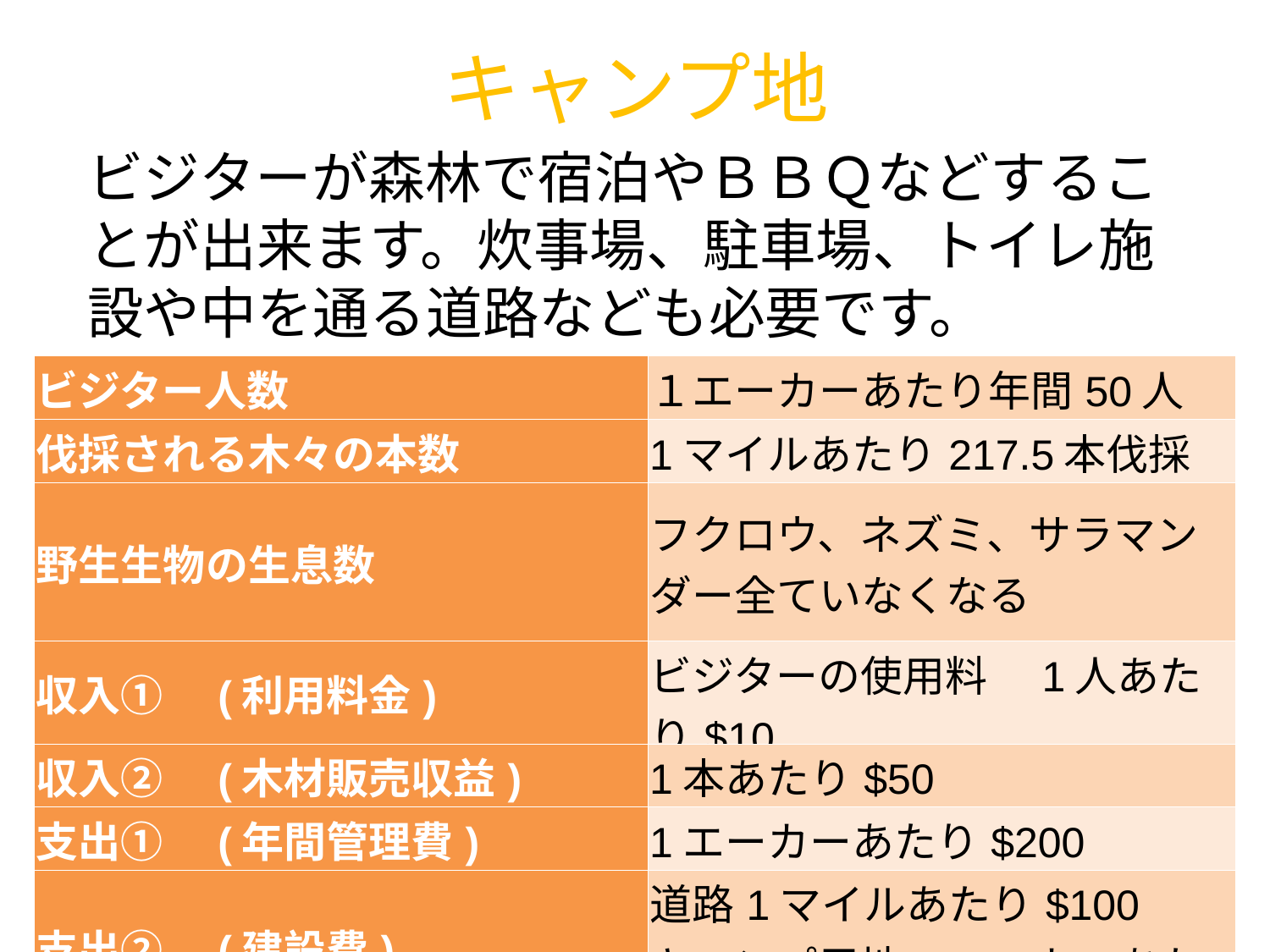

# キャンプ地
ビジターが森林で宿泊やＢＢＱなどすることが出来ます。炊事場、駐車場、トイレ施設や中を通る道路なども必要です。
| ビジター人数 | １エーカーあたり年間50人 |
| --- | --- |
| 伐採される木々の本数 | 1マイルあたり217.5本伐採 |
| 野生生物の生息数 | フクロウ、ネズミ、サラマンダー全ていなくなる |
| 収入①　(利用料金) | ビジターの使用料　1人あたり$10 |
| 収入②　(木材販売収益) | 1本あたり$50 |
| 支出①　(年間管理費) | 1エーカーあたり$200 |
| 支出②　(建設費) | 道路1マイルあたり$100　キャンプ用地1エーカーあたり$4000 |